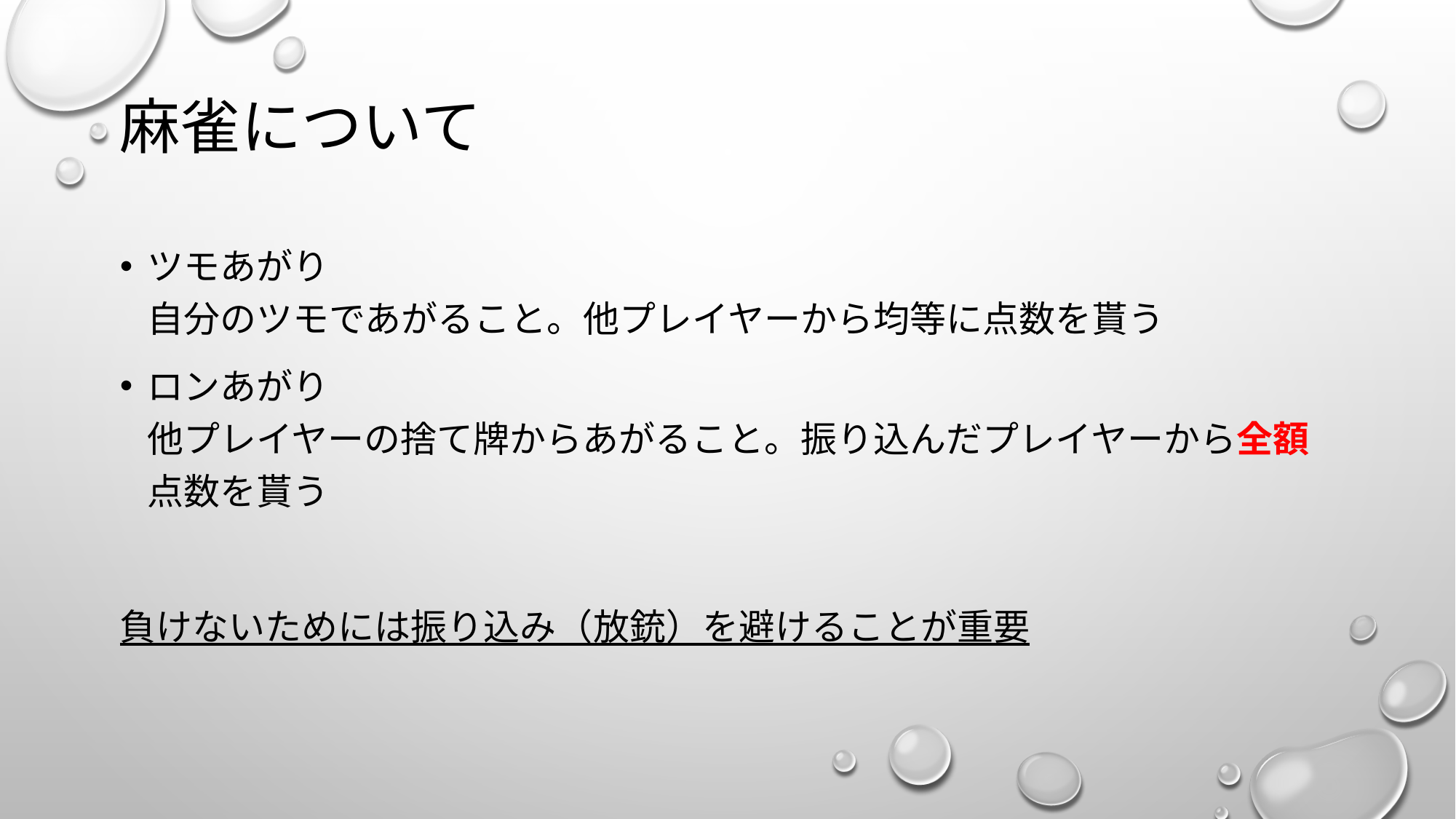

# 麻雀について
ツモあがり
自分のツモであがること。他プレイヤーから均等に点数を貰う
ロンあがり
他プレイヤーの捨て牌からあがること。振り込んだプレイヤーから全額点数を貰う

負けないためには振り込み（放銃）を避けることが重要